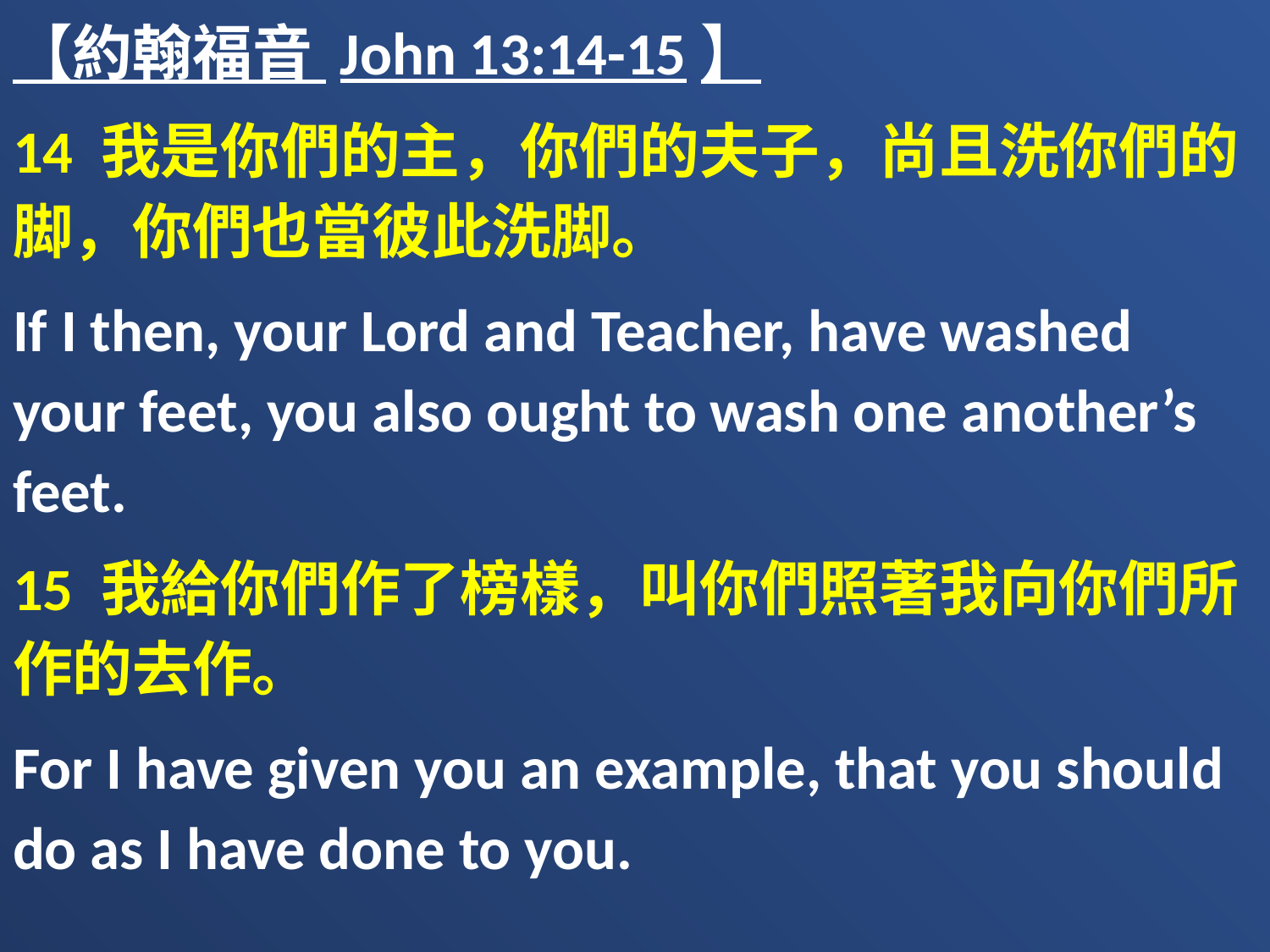

【約翰福音 John 13:14-15】
14 我是你們的主，你們的夫子，尚且洗你們的脚，你們也當彼此洗脚。
If I then, your Lord and Teacher, have washed your feet, you also ought to wash one another’s feet.
15 我給你們作了榜樣，叫你們照著我向你們所作的去作。
For I have given you an example, that you should do as I have done to you.